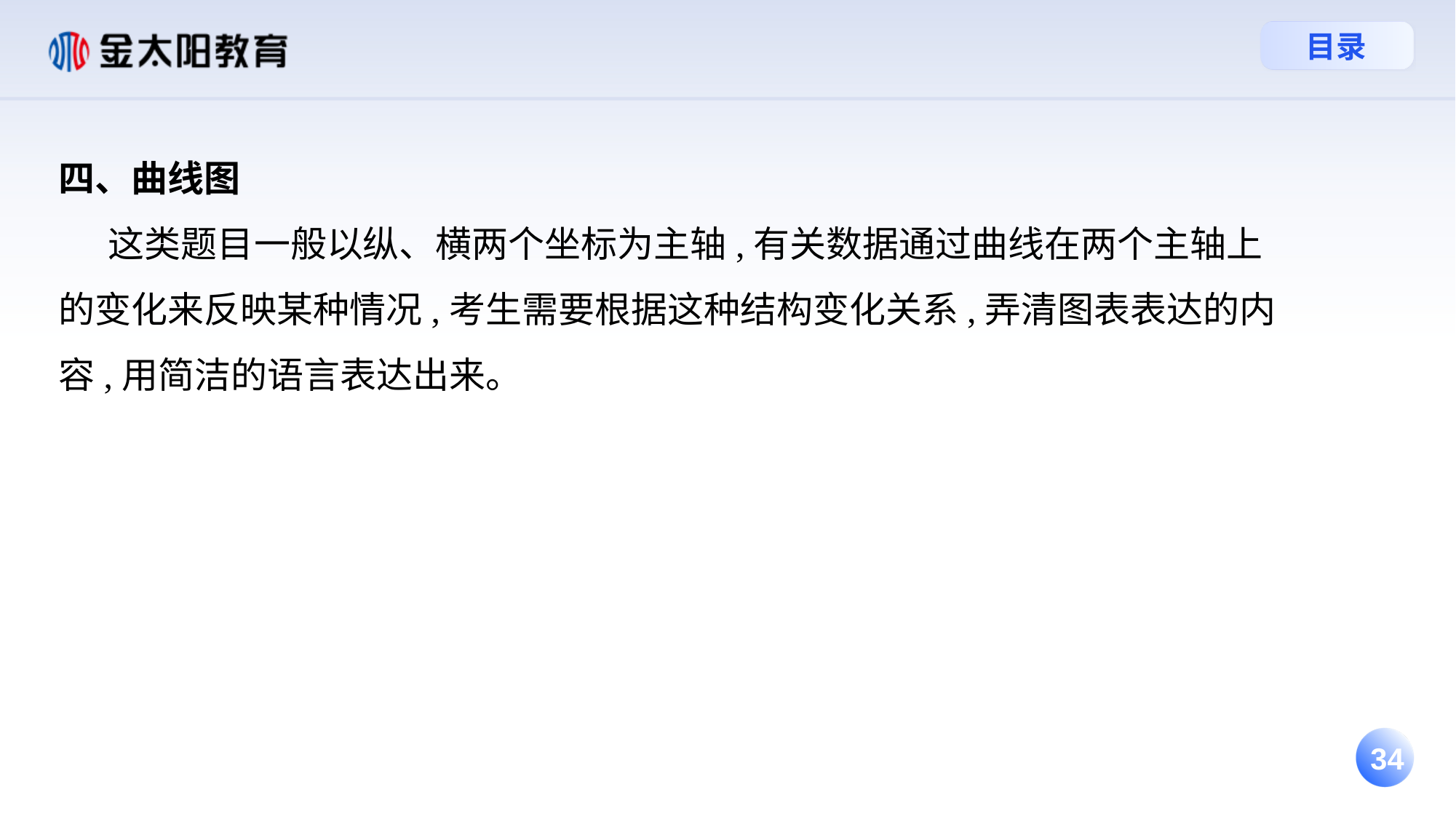

四、曲线图
     这类题目一般以纵、横两个坐标为主轴,有关数据通过曲线在两个主轴上的变化来反映某种情况,考生需要根据这种结构变化关系,弄清图表表达的内容,用简洁的语言表达出来。